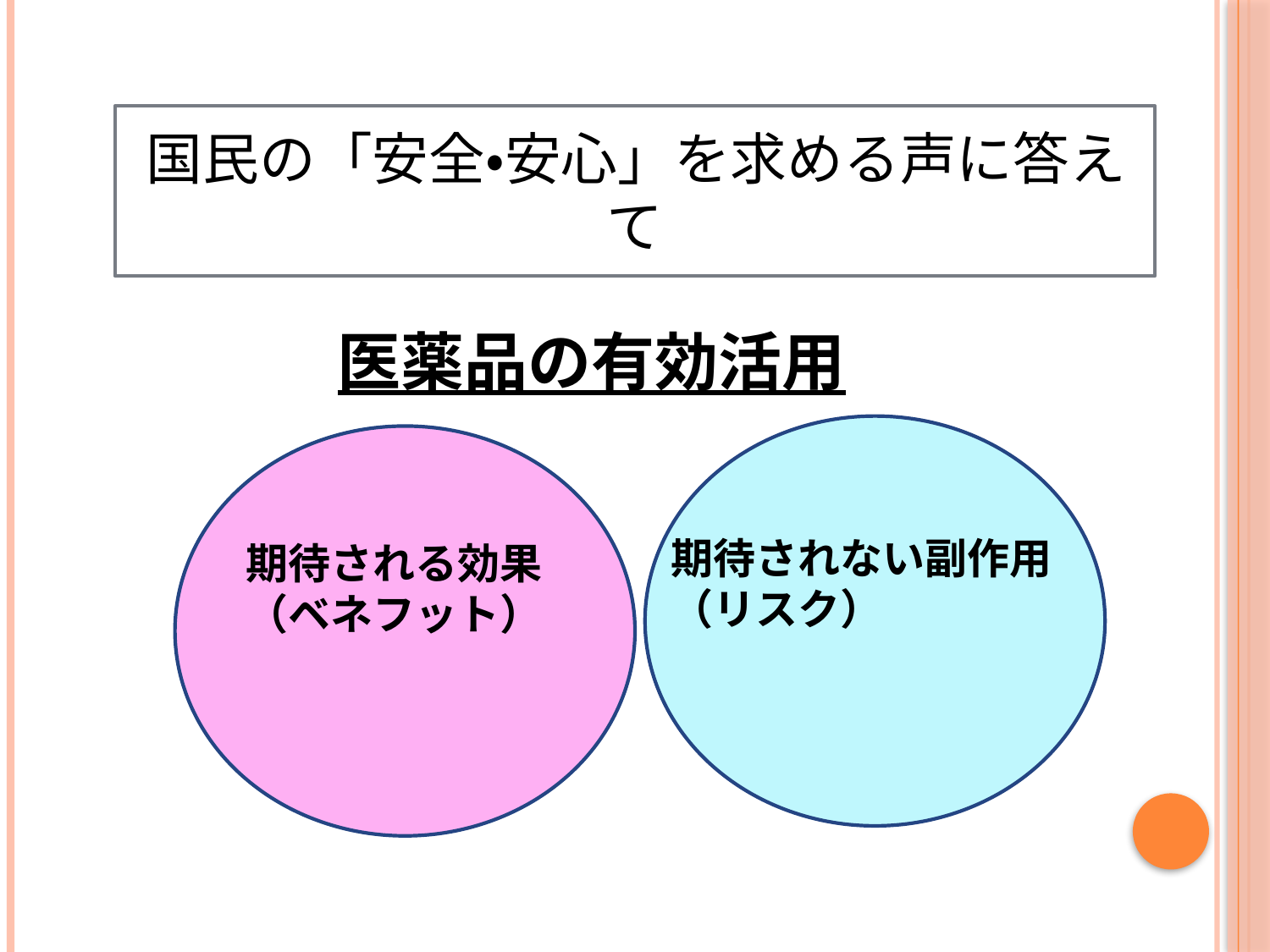

国民の「安全・安心」を求める声に答えて
医薬品の有効活用

期待されない副作用
（リスク）
期待される効果
（ベネフット）